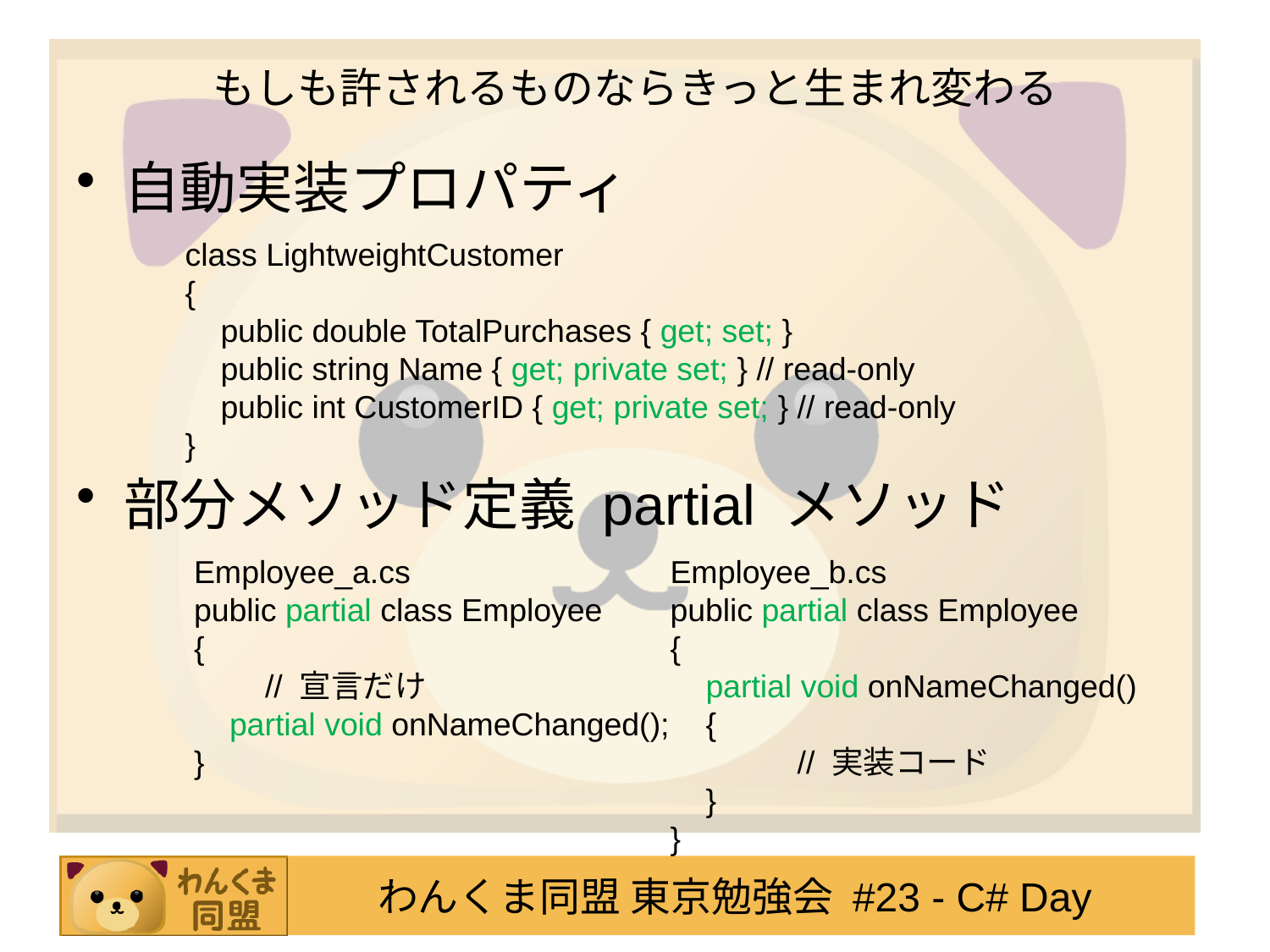

# もしも許されるものならきっと生まれ変わる
自動実装プロパティ

部分メソッド定義 partial メソッド

class LightweightCustomer
{
    public double TotalPurchases { get; set; }
    public string Name { get; private set; } // read-only
    public int CustomerID { get; private set; } // read-only
}
Employee_a.cs
public partial class Employee
{
　　// 宣言だけ
    partial void onNameChanged();
}
Employee_b.cs
public partial class Employee
{
    partial void onNameChanged()
    {
	// 実装コード
    }
}